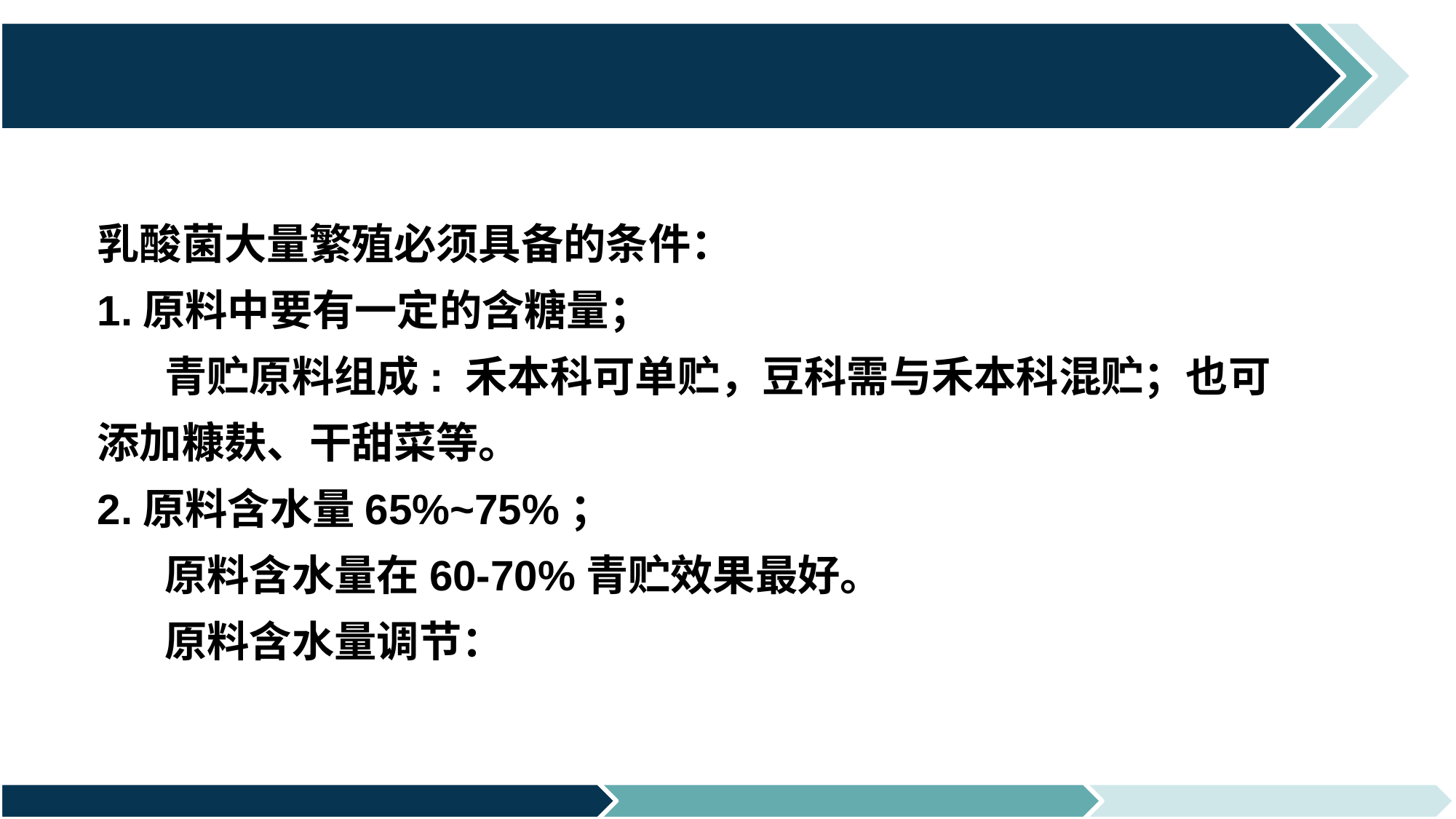

# 乳酸菌大量繁殖必须具备的条件： 1.原料中要有一定的含糖量； 青贮原料组成: 禾本科可单贮，豆科需与禾本科混贮；也可添加糠麸、干甜菜等。 2.原料含水量65%~75%； 原料含水量在60-70%青贮效果最好。 原料含水量调节：